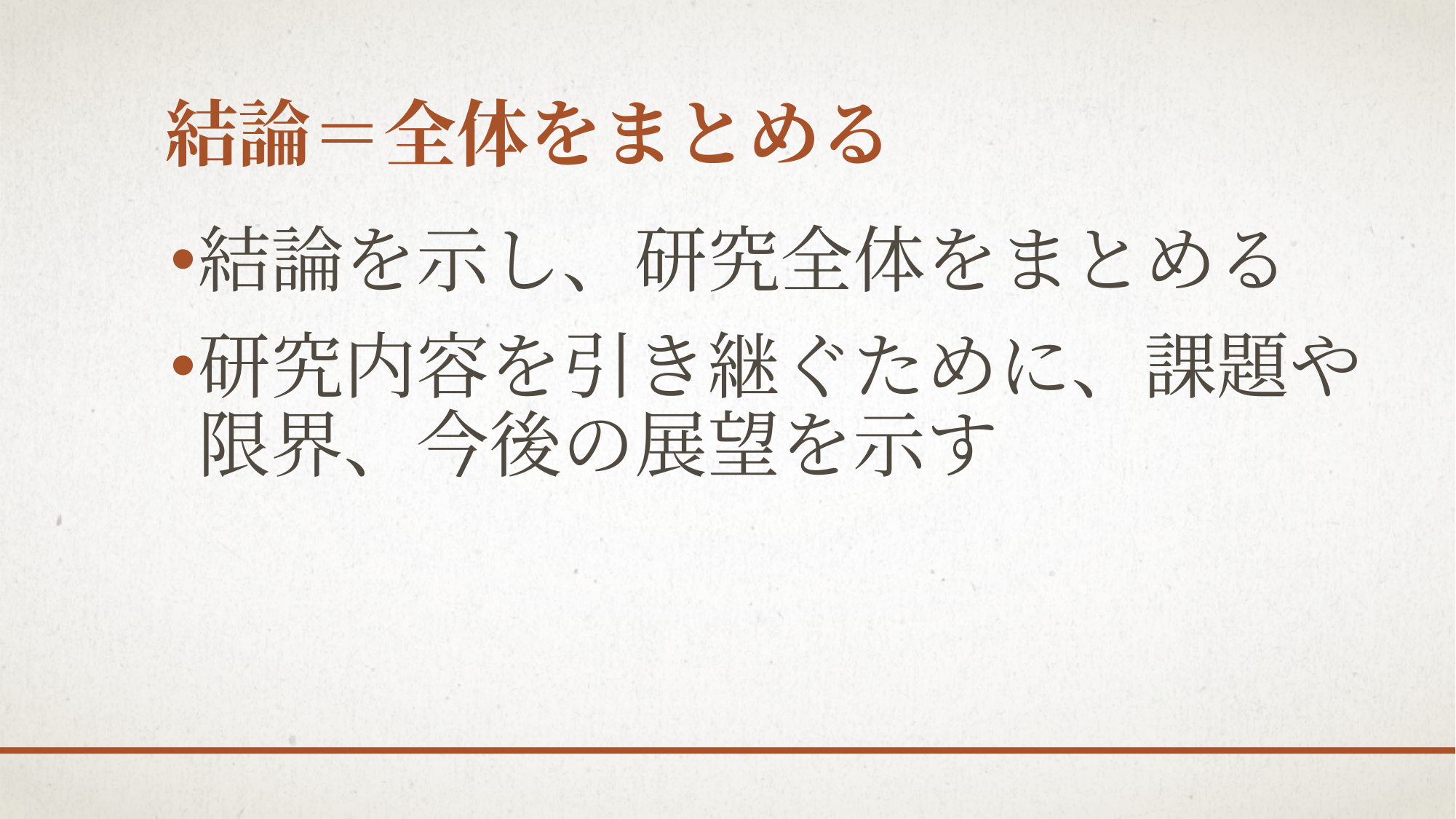

# 結論＝全体をまとめる
結論を示し、研究全体をまとめる
研究内容を引き継ぐために、課題や限界、今後の展望を示す